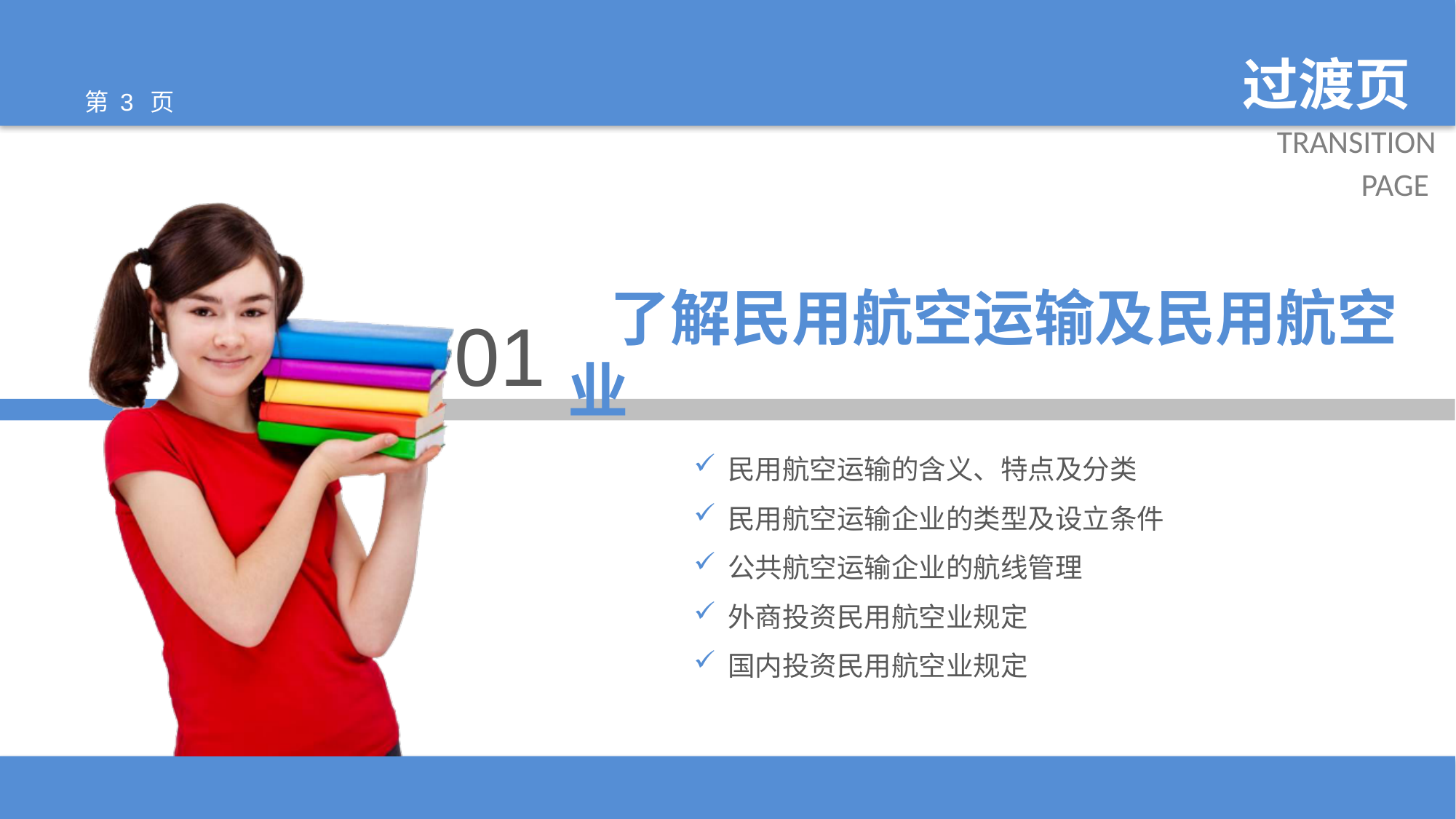

01
  了解民用航空运输及民用航空业
民用航空运输的含义、特点及分类
民用航空运输企业的类型及设立条件
公共航空运输企业的航线管理
外商投资民用航空业规定
国内投资民用航空业规定